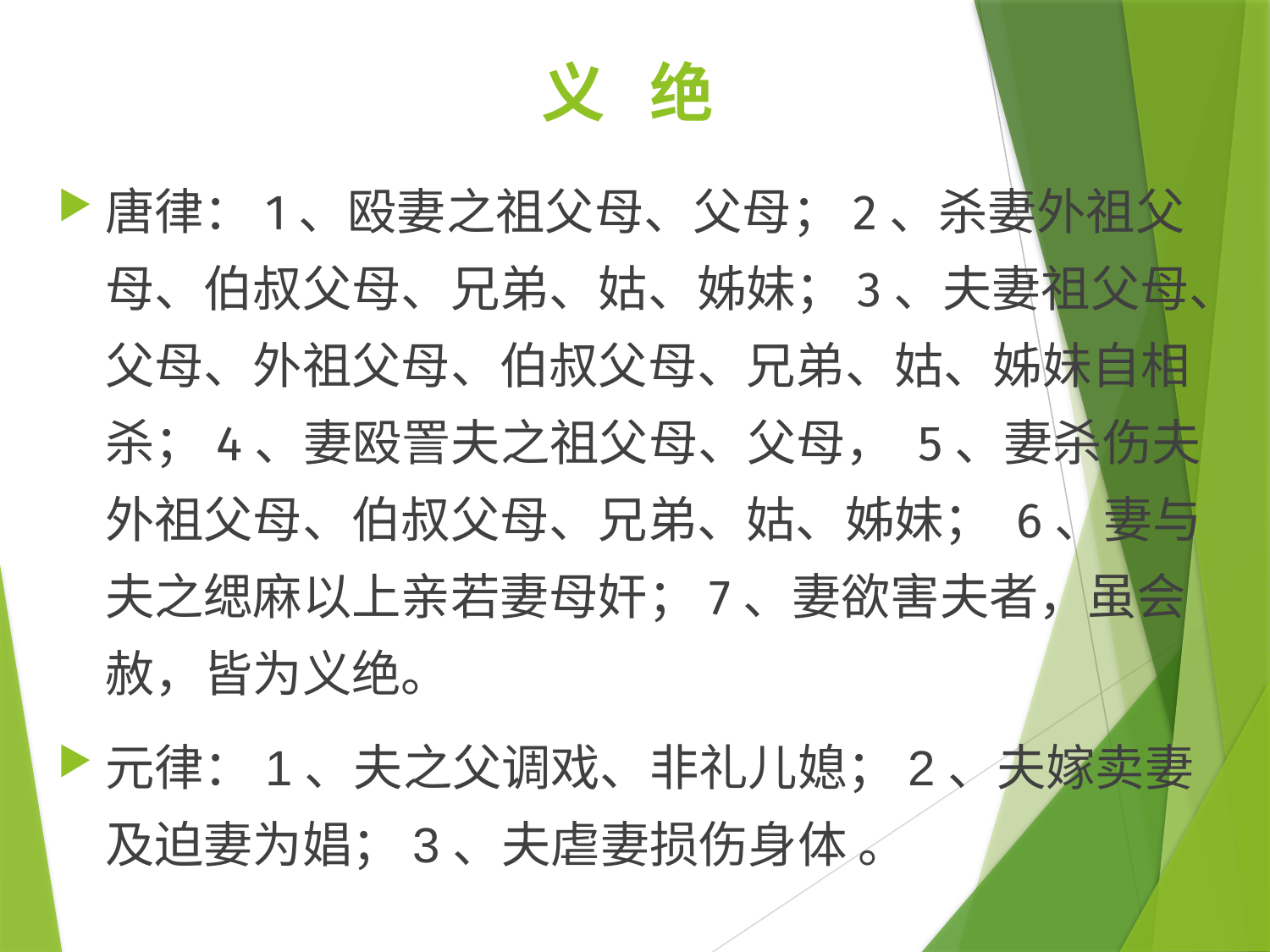

# 义   绝
唐律：1、殴妻之祖父母、父母；2、杀妻外祖父母、伯叔父母、兄弟、姑、姊妹；3、夫妻祖父母、父母、外祖父母、伯叔父母、兄弟、姑、姊妹自相杀；4、妻殴詈夫之祖父母、父母， 5、妻杀伤夫外祖父母、伯叔父母、兄弟、姑、姊妹； 6、妻与夫之缌麻以上亲若妻母奸；7、妻欲害夫者，虽会赦，皆为义绝。
元律：1、夫之父调戏、非礼儿媳；2、夫嫁卖妻及迫妻为娼；3、夫虐妻损伤身体 。